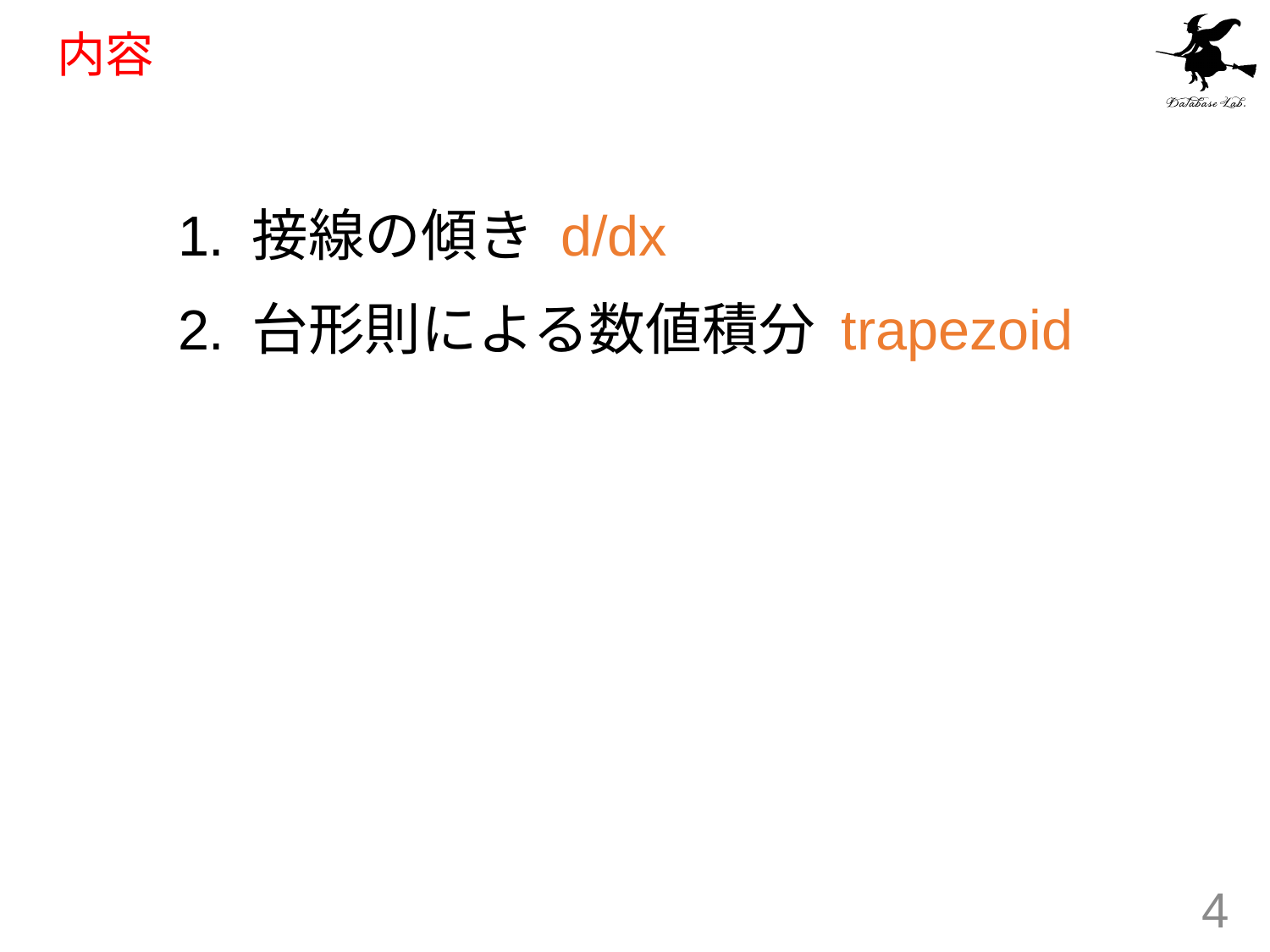

# 内容
接線の傾き d/dx
台形則による数値積分 trapezoid
4